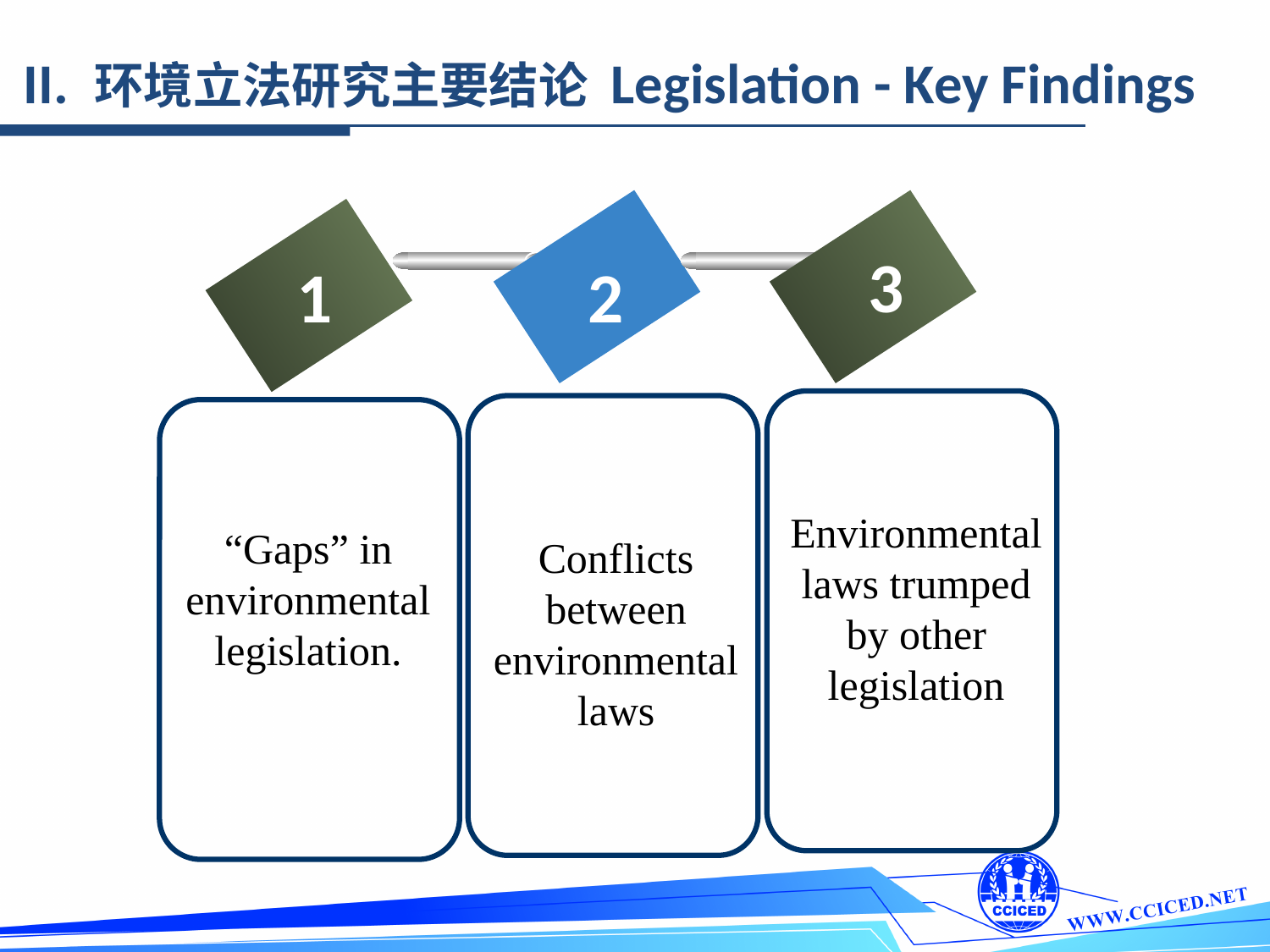

II. 环境立法研究主要结论 Legislation - Key Findings

3
1
2

“Gaps” in environmental legislation.

Environmental laws trumped by other legislation
Conflicts between environmental laws